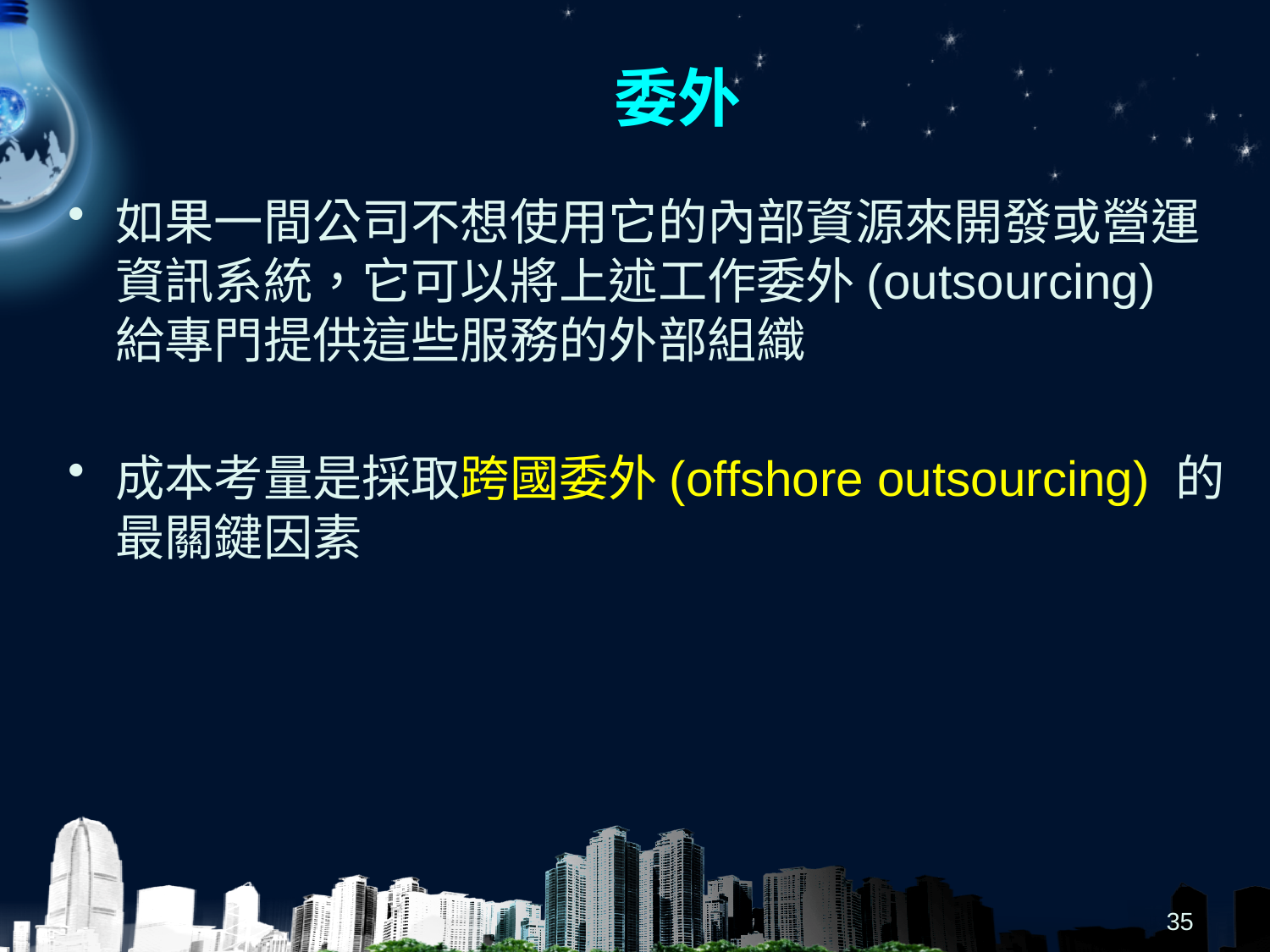

# 委外
如果一間公司不想使用它的內部資源來開發或營運資訊系統，它可以將上述工作委外(outsourcing) 給專門提供這些服務的外部組織

成本考量是採取跨國委外(offshore outsourcing) 的最關鍵因素
35